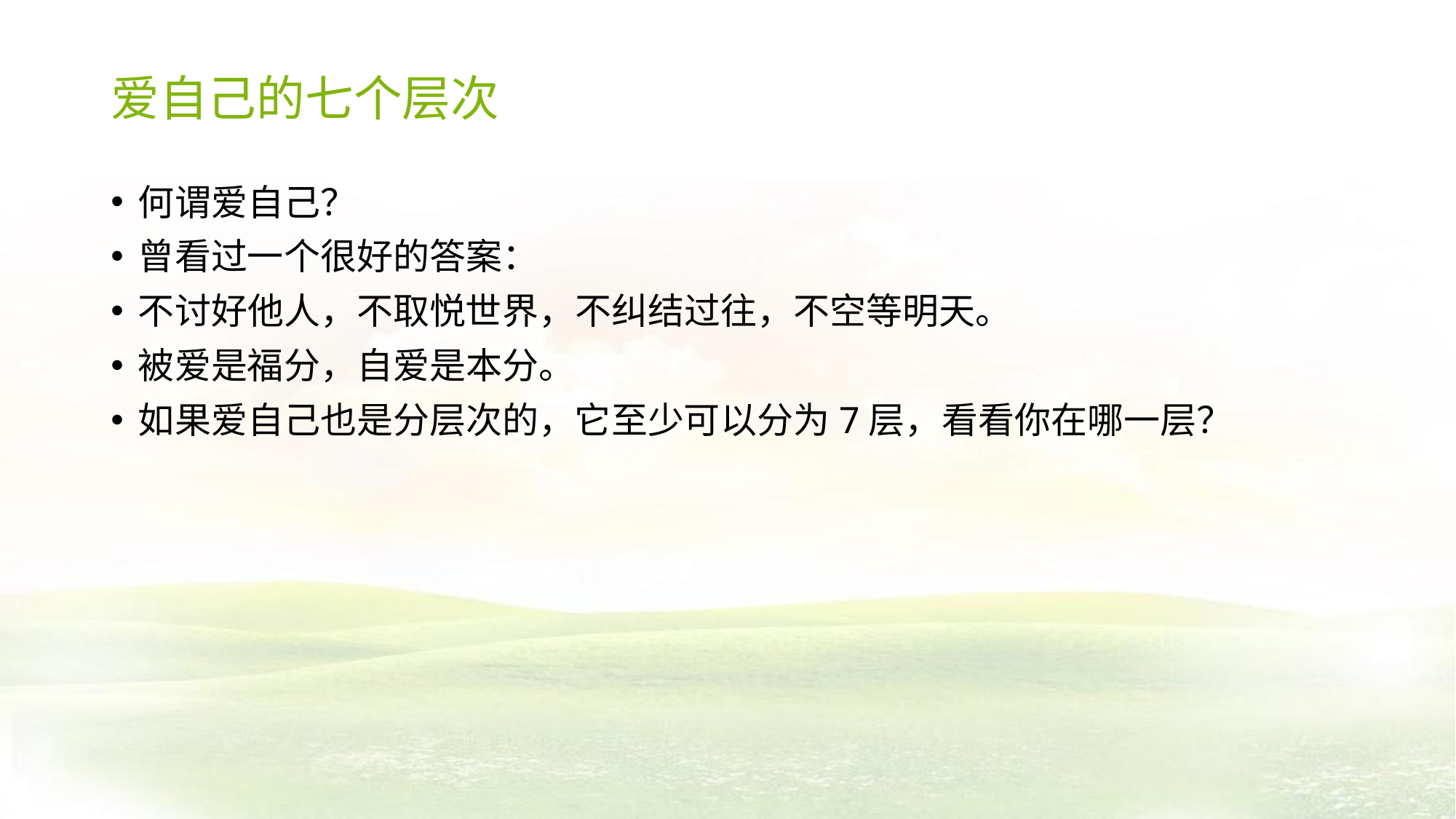

# 爱自己的七个层次
何谓爱自己？
曾看过一个很好的答案：
不讨好他人，不取悦世界，不纠结过往，不空等明天。
被爱是福分，自爱是本分。
如果爱自己也是分层次的，它至少可以分为7层，看看你在哪一层？